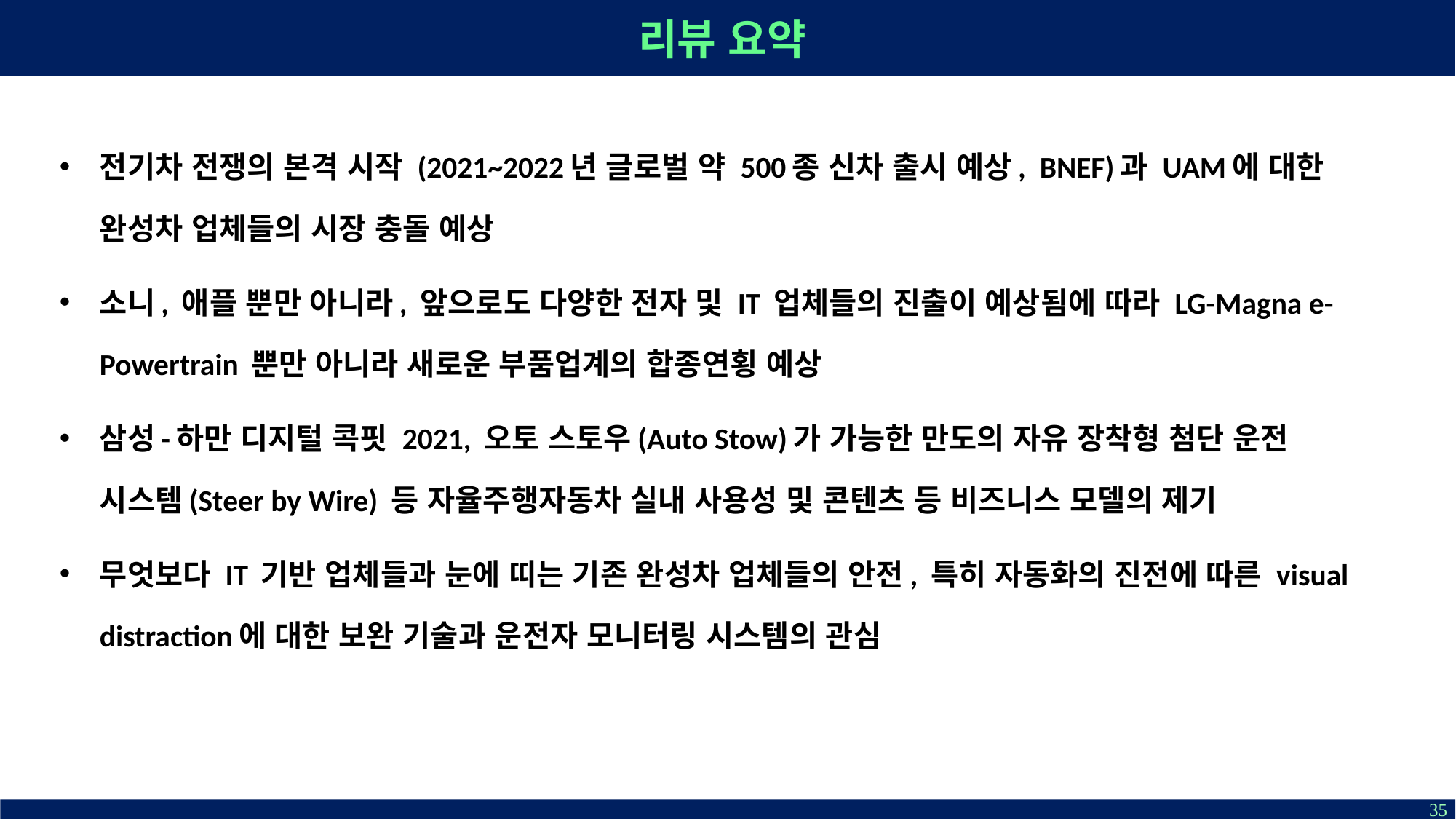

# 리뷰 요약
전기차 전쟁의 본격 시작 (2021~2022년 글로벌 약 500종 신차 출시 예상,  BNEF)과 UAM에 대한 완성차 업체들의 시장 충돌 예상
소니, 애플 뿐만 아니라, 앞으로도 다양한 전자 및 IT 업체들의 진출이 예상됨에 따라 LG-Magna e-Powertrain 뿐만 아니라 새로운 부품업계의 합종연횡 예상
삼성-하만 디지털 콕핏 2021, 오토 스토우(Auto Stow)가 가능한 만도의 자유 장착형 첨단 운전 시스템(Steer by Wire) 등 자율주행자동차 실내 사용성 및 콘텐츠 등 비즈니스 모델의 제기
무엇보다 IT 기반 업체들과 눈에 띠는 기존 완성차 업체들의 안전, 특히 자동화의 진전에 따른 visual distraction에 대한 보완 기술과 운전자 모니터링 시스템의 관심

35